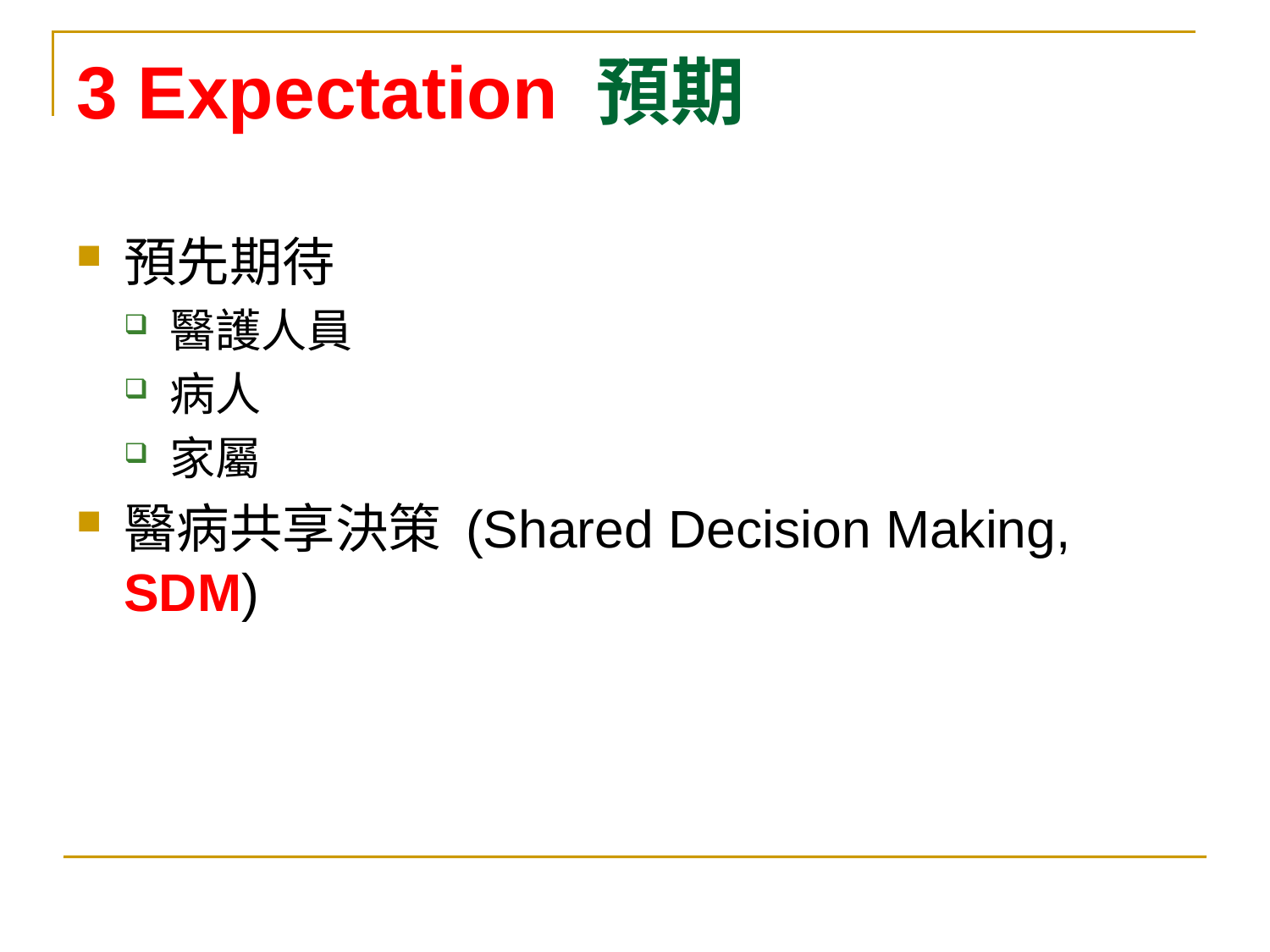

# 3 Expectation 預期
預先期待
醫護人員
病人
家屬
醫病共享決策 (Shared Decision Making, SDM)